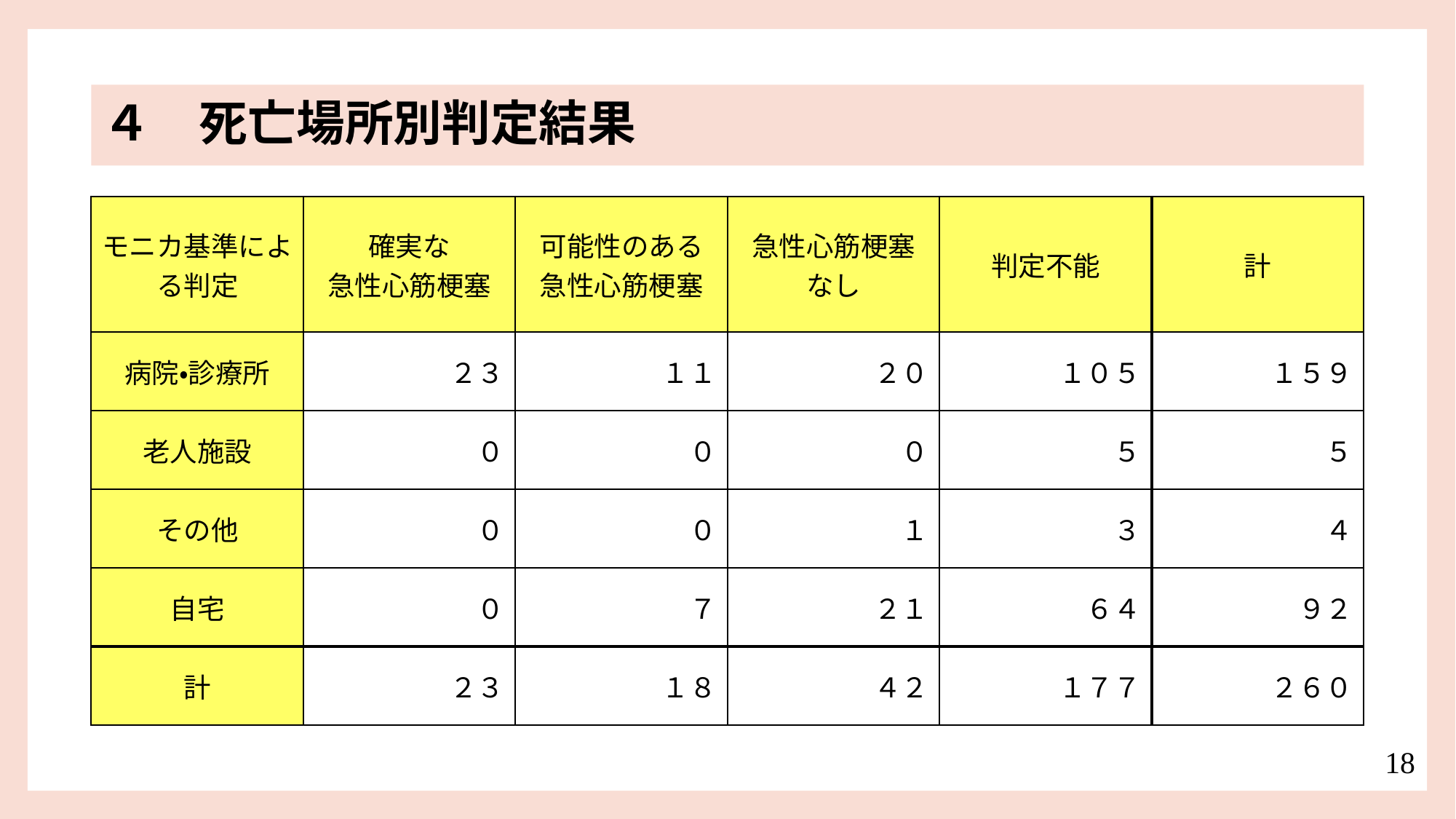

４　死亡場所別判定結果
| モニカ基準による判定 | 確実な 急性心筋梗塞 | 可能性のある 急性心筋梗塞 | 急性心筋梗塞なし | 判定不能 | 計 |
| --- | --- | --- | --- | --- | --- |
| 病院・診療所 | ２３ | １１ | ２０ | １０５ | １５９ |
| 老人施設 | ０ | ０ | ０ | ５ | ５ |
| その他 | ０ | ０ | １ | ３ | ４ |
| 自宅 | ０ | ７ | ２１ | ６４ | ９２ |
| 計 | ２３ | １８ | ４２ | １７７ | ２６０ |
18